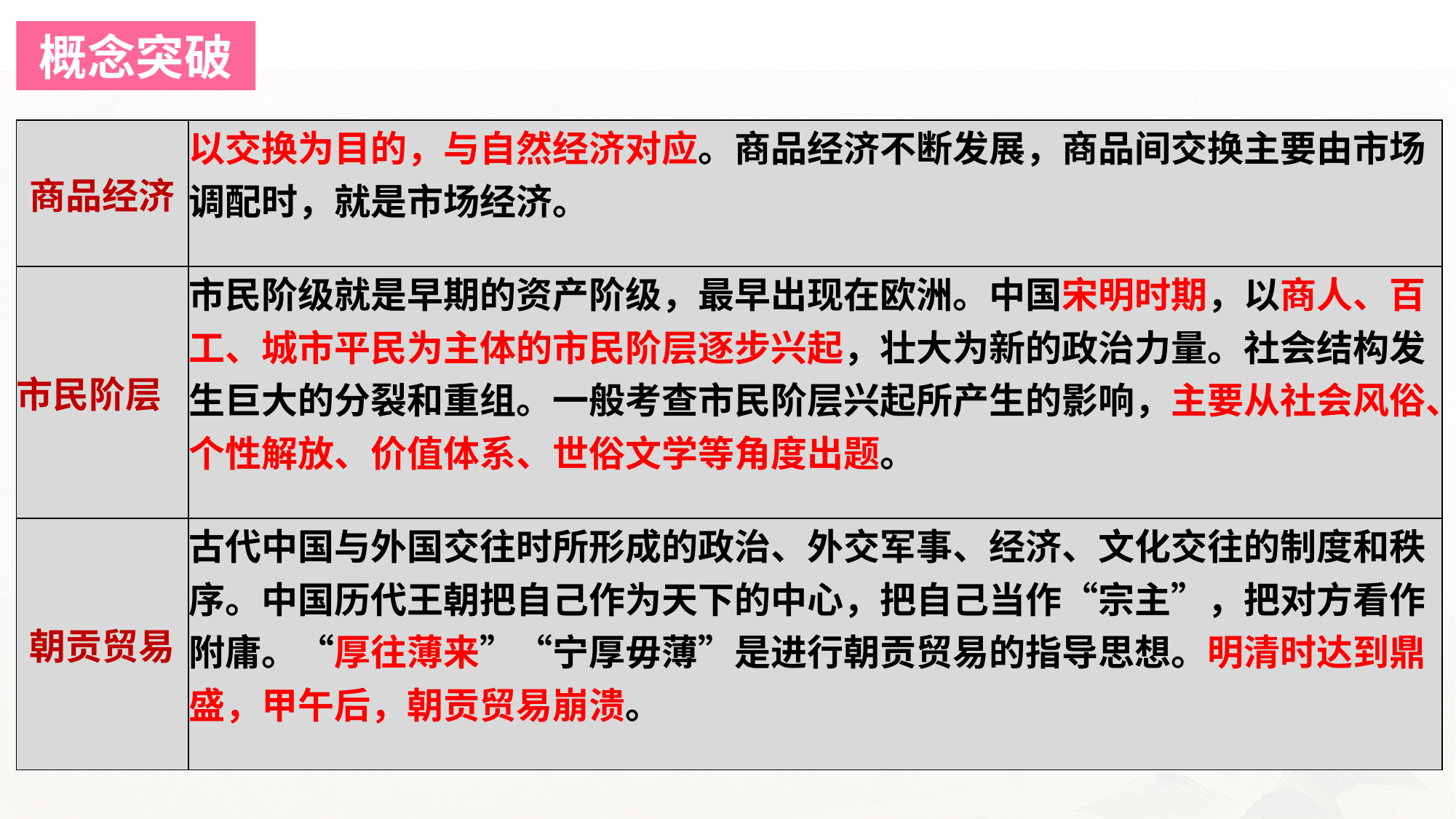

概念突破
| 商品经济 | 以交换为目的，与自然经济对应。商品经济不断发展，商品间交换主要由市场调配时，就是市场经济。 |
| --- | --- |
| 市民阶层 | 市民阶级就是早期的资产阶级，最早出现在欧洲。中国宋明时期，以商人、百工、城市平民为主体的市民阶层逐步兴起，壮大为新的政治力量。社会结构发生巨大的分裂和重组。一般考查市民阶层兴起所产生的影响，主要从社会风俗、个性解放、价值体系、世俗文学等角度出题。 |
| 朝贡贸易 | 古代中国与外国交往时所形成的政治、外交军事、经济、文化交往的制度和秩序。中国历代王朝把自己作为天下的中心，把自己当作“宗主”，把对方看作附庸。“厚往薄来”“宁厚毋薄”是进行朝贡贸易的指导思想。明清时达到鼎盛，甲午后，朝贡贸易崩溃。 |